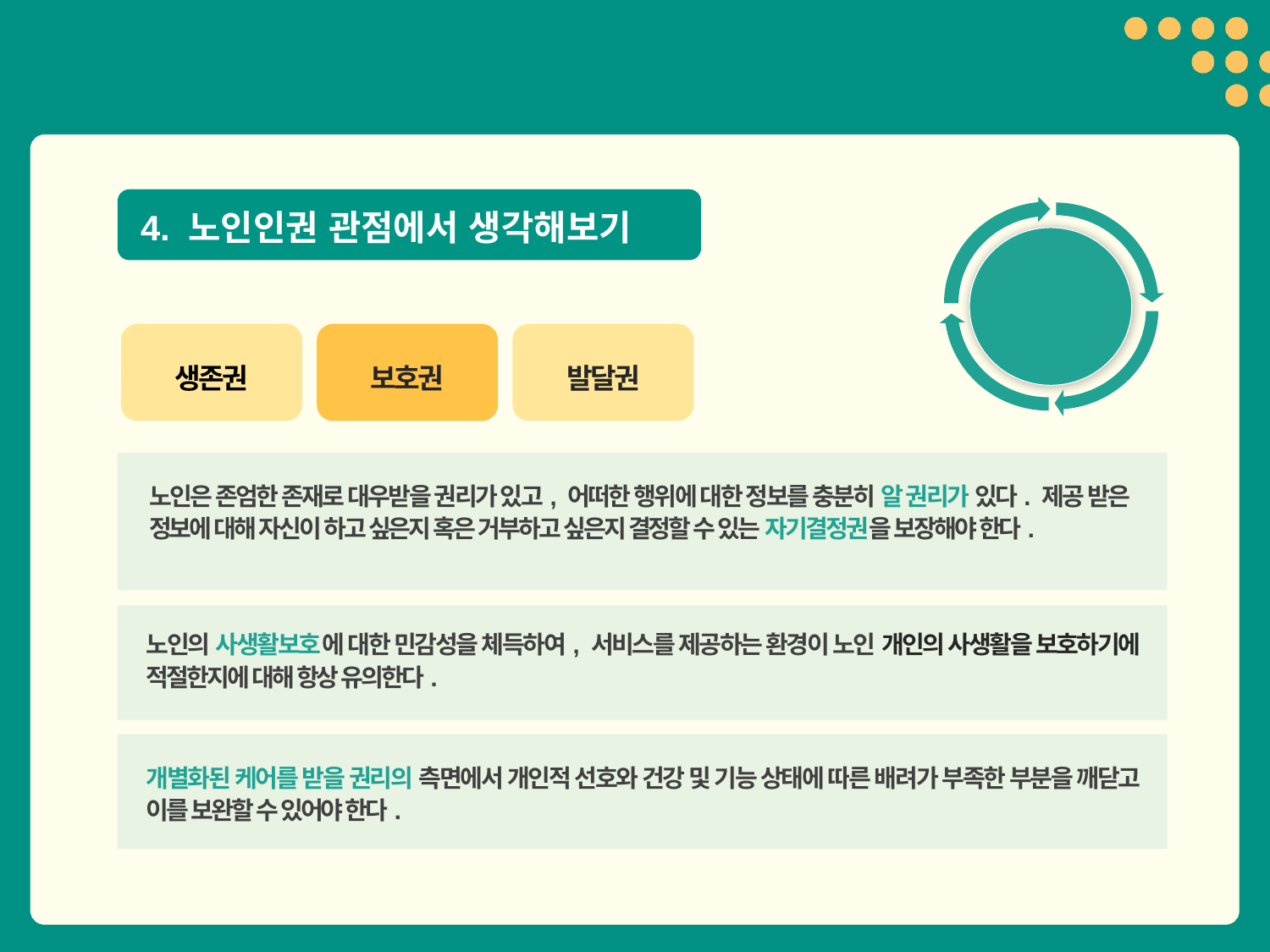

4. 노인인권 관점에서 생각해보기

인권 관점

생존권
보호권
발달권
노인은 존엄한 존재로 대우받을 권리가 있고, 어떠한 행위에 대한 정보를 충분히 알 권리가 있다. 제공 받은 정보에 대해 자신이 하고 싶은지 혹은 거부하고 싶은지 결정할 수 있는 자기결정권을 보장해야 한다.
노인의 사생활보호에 대한 민감성을 체득하여, 서비스를 제공하는 환경이 노인 개인의 사생활을 보호하기에 적절한지에 대해 항상 유의한다.
개별화된 케어를 받을 권리의 측면에서 개인적 선호와 건강 및 기능 상태에 따른 배려가 부족한 부분을 깨닫고 이를 보완할 수 있어야 한다.
31